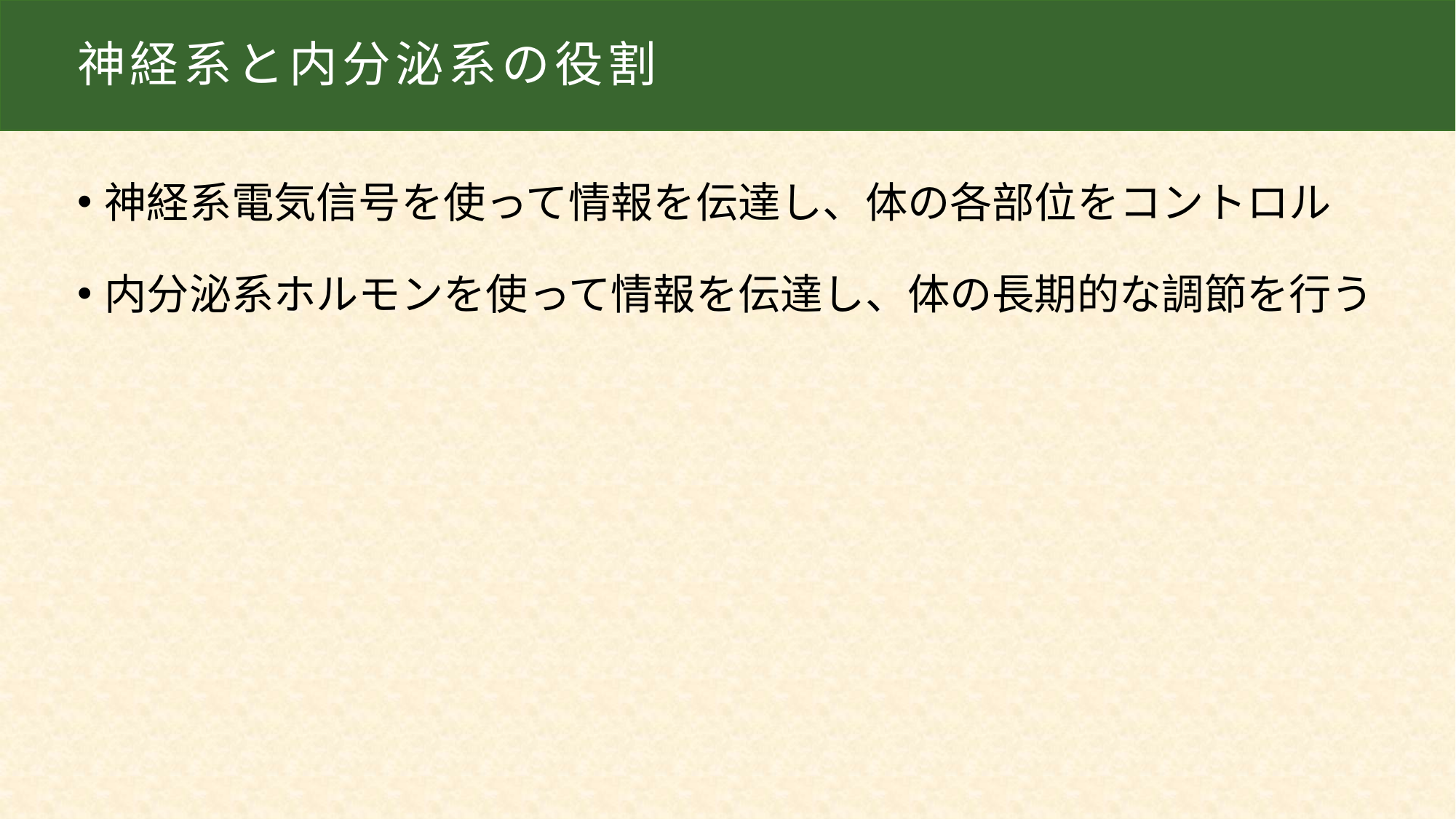

# 神経系と内分泌系の役割
神経系電気信号を使って情報を伝達し、体の各部位をコントロル
内分泌系ホルモンを使って情報を伝達し、体の長期的な調節を行う